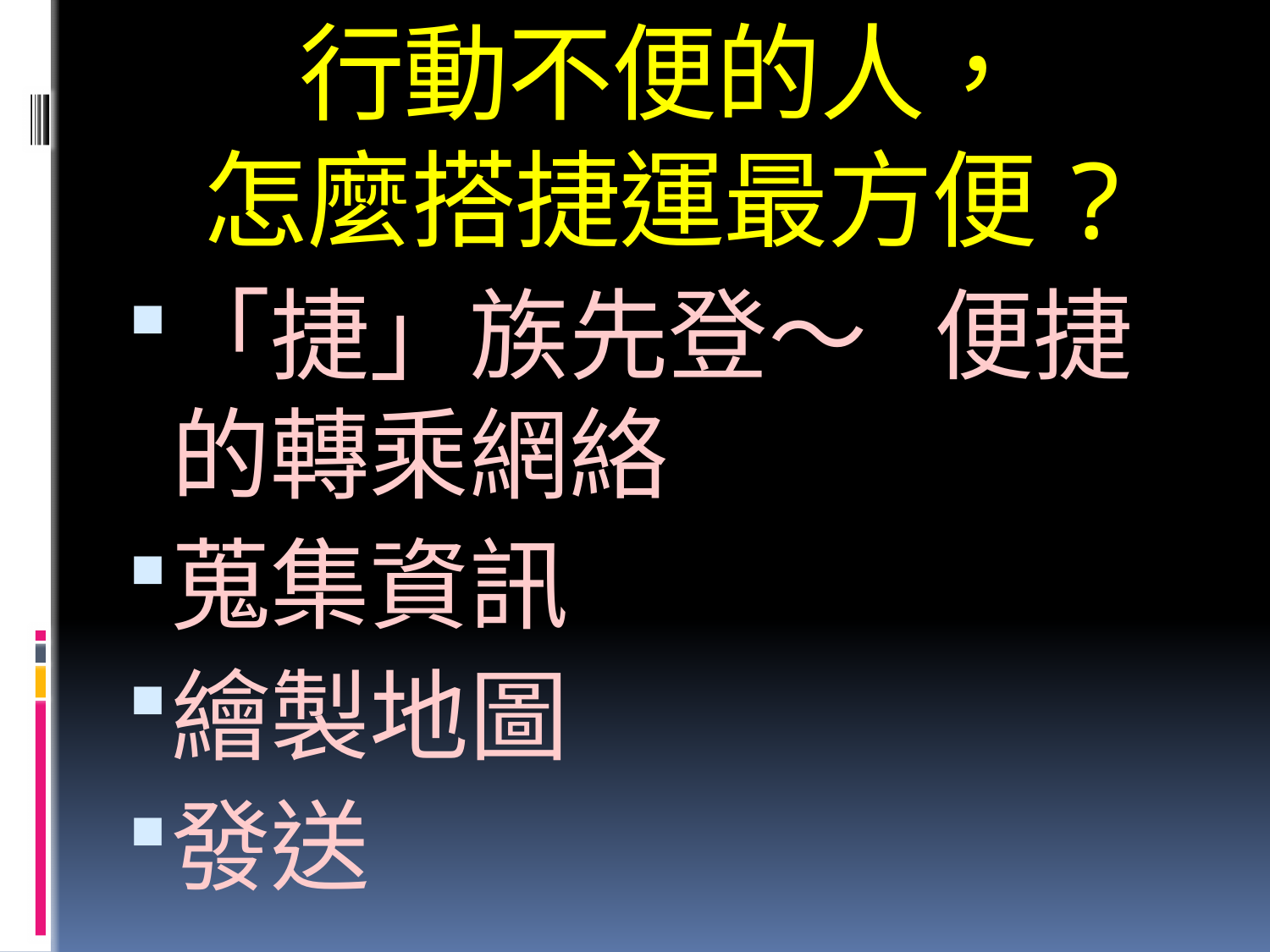

# 行動不便的人， 怎麼搭捷運最方便?
「捷」族先登〜   便捷的轉乘網絡
蒐集資訊
繪製地圖
發送